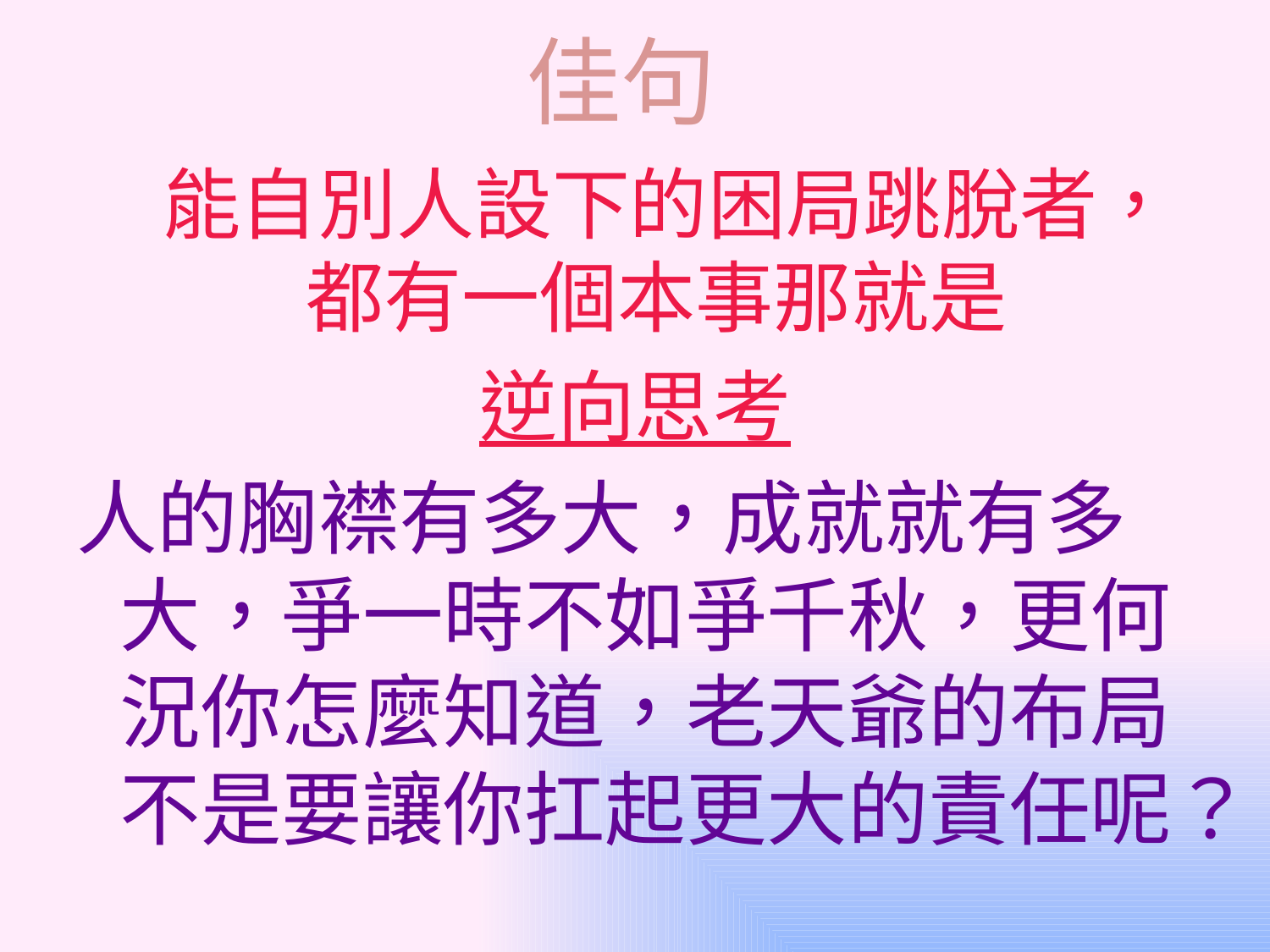

# 佳句
   能自別人設下的困局跳脫者，都有一個本事那就是
逆向思考
人的胸襟有多大，成就就有多大，爭一時不如爭千秋，更何況你怎麼知道，老天爺的布局不是要讓你扛起更大的責任呢？